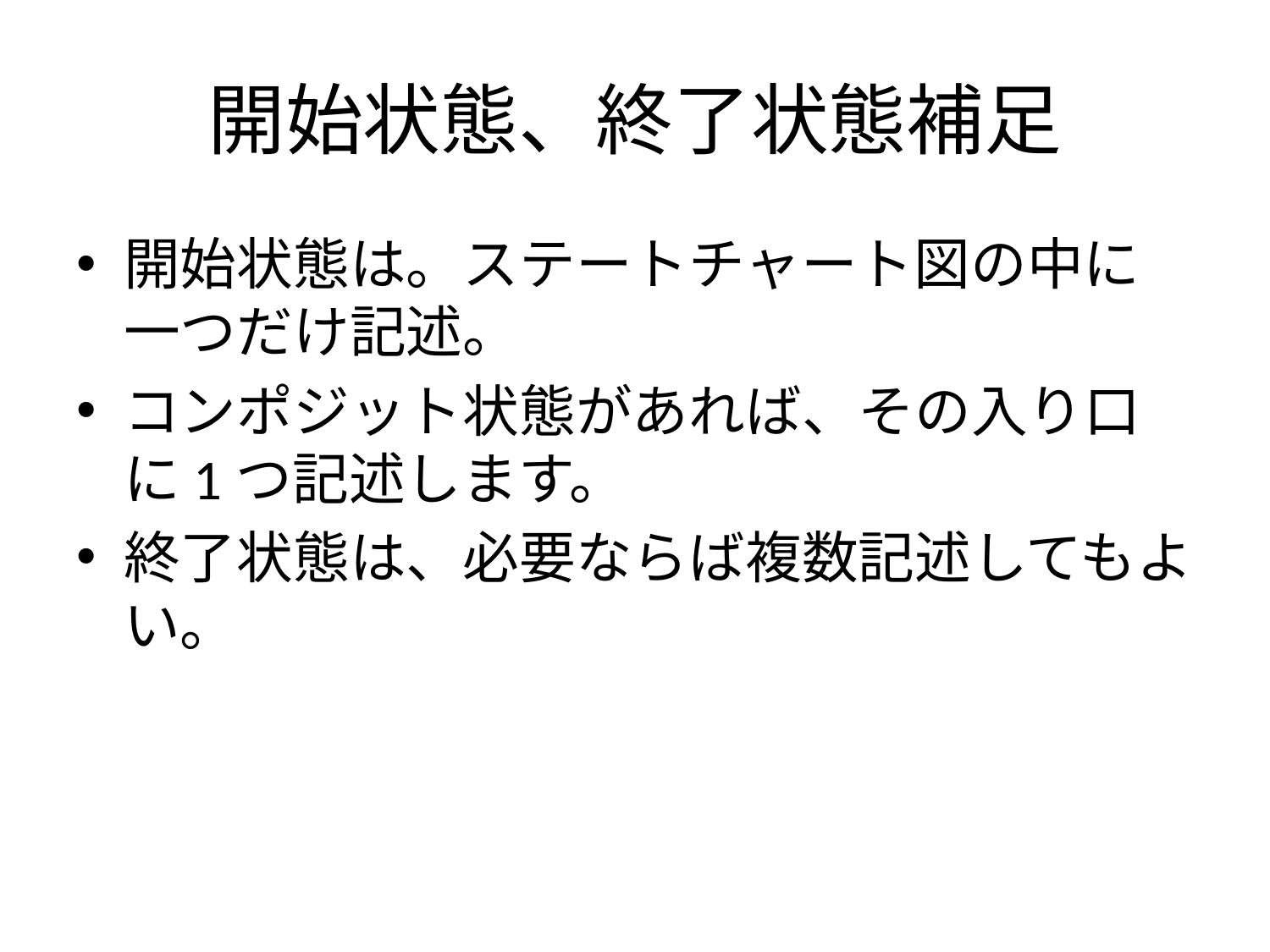

# 開始状態、終了状態補足
開始状態は。ステートチャート図の中に一つだけ記述。
コンポジット状態があれば、その入り口に1つ記述します。
終了状態は、必要ならば複数記述してもよい。